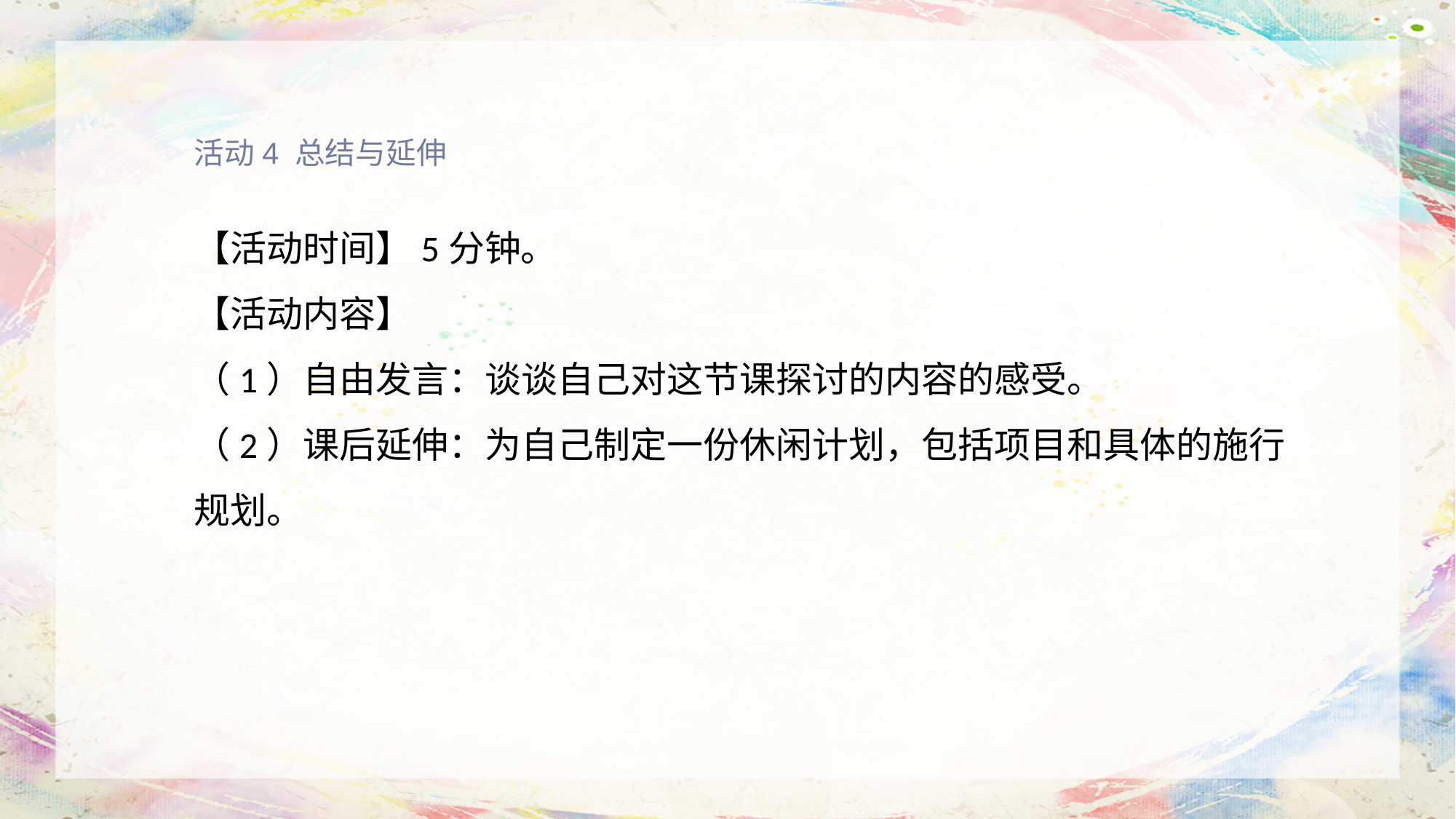

活动4 总结与延伸

【活动时间】5分钟。
【活动内容】
（1）自由发言：谈谈自己对这节课探讨的内容的感受。
（2）课后延伸：为自己制定一份休闲计划，包括项目和具体的施行规划。